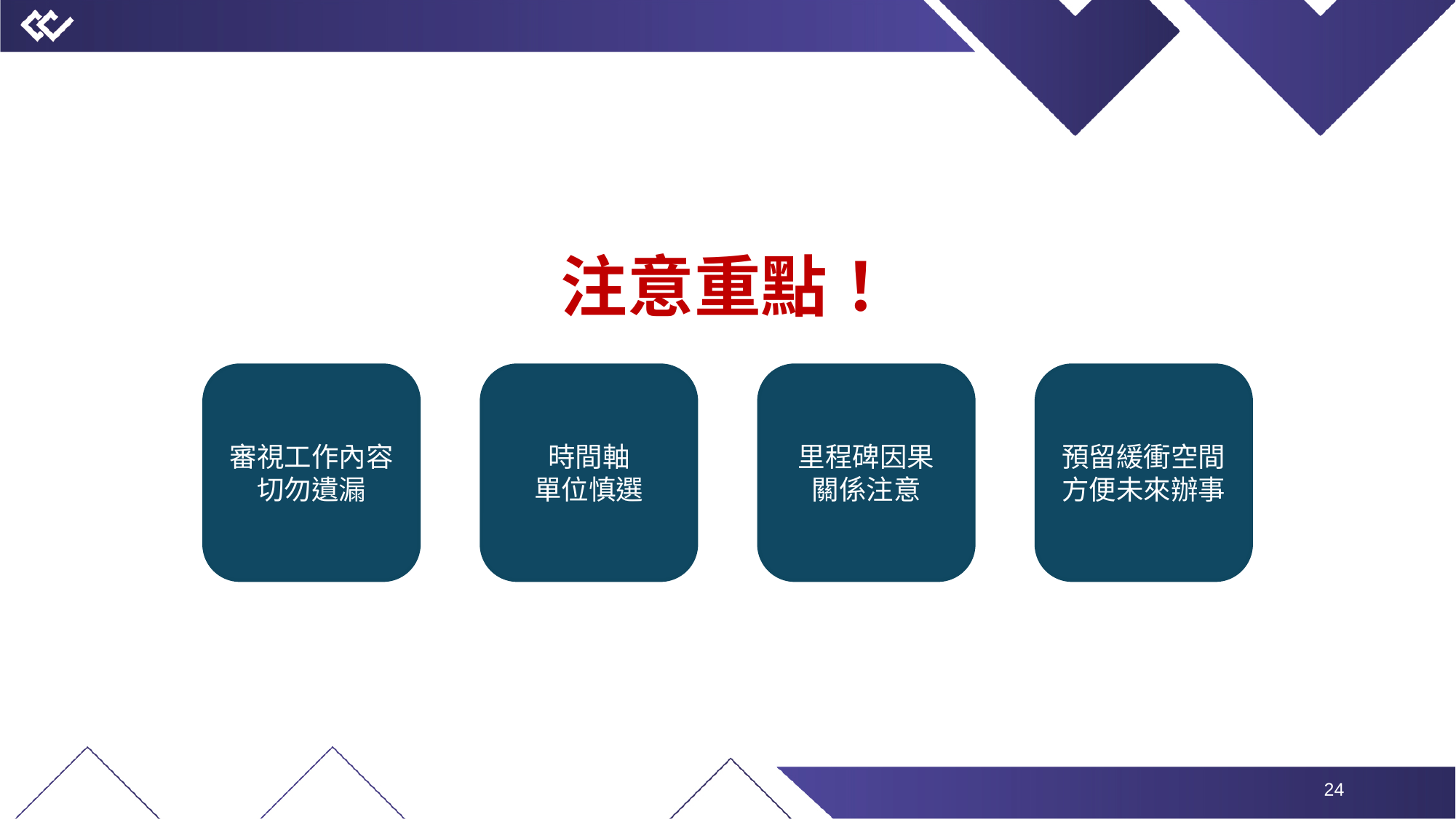

注意重點！
預留緩衝空間
方便未來辦事
里程碑因果
關係注意
審視工作內容
切勿遺漏
時間軸
單位慎選
24